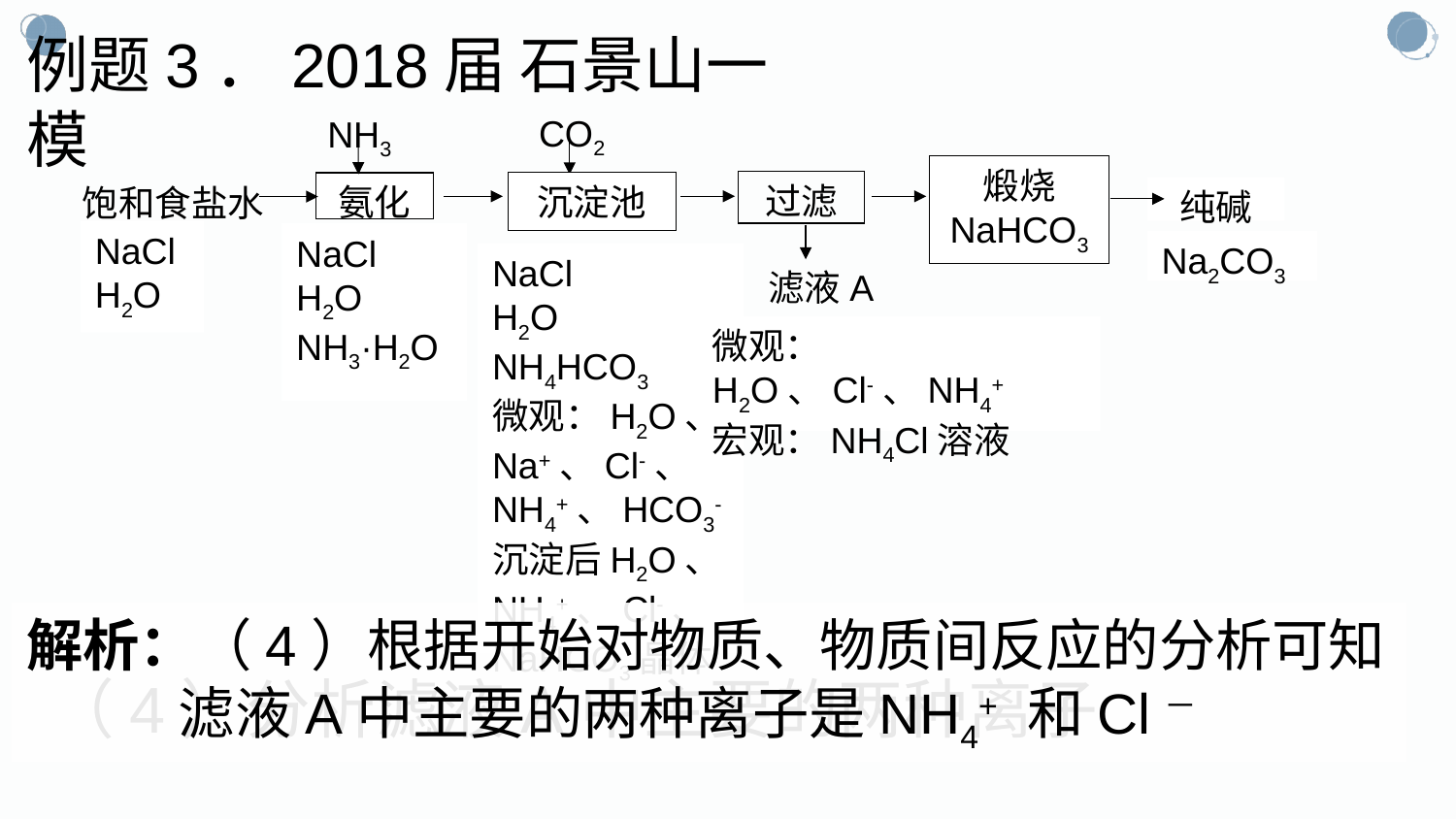

例题3．2018届 石景山一模
CO2

NH3

煅烧
NaHCO3
过滤

沉淀池
氨化

饱和食盐水

纯碱

滤液A

NaCl
H2O

NaCl
H2O
NH3·H2O

Na2CO3

NaCl
H2O
NH4HCO3
微观：H2O、
Na+、Cl-、
NH4+、HCO3-
沉淀后H2O、
NH4+、Cl-、NaHCO3晶体
微观：H2O、Cl-、NH4+
宏观：NH4Cl溶液

解析：（4）根据开始对物质、物质间反应的分析可知
           滤液A中主要的两种离子是NH4+ 和Cl－
（4）分析滤液A中主要的两种离子_____